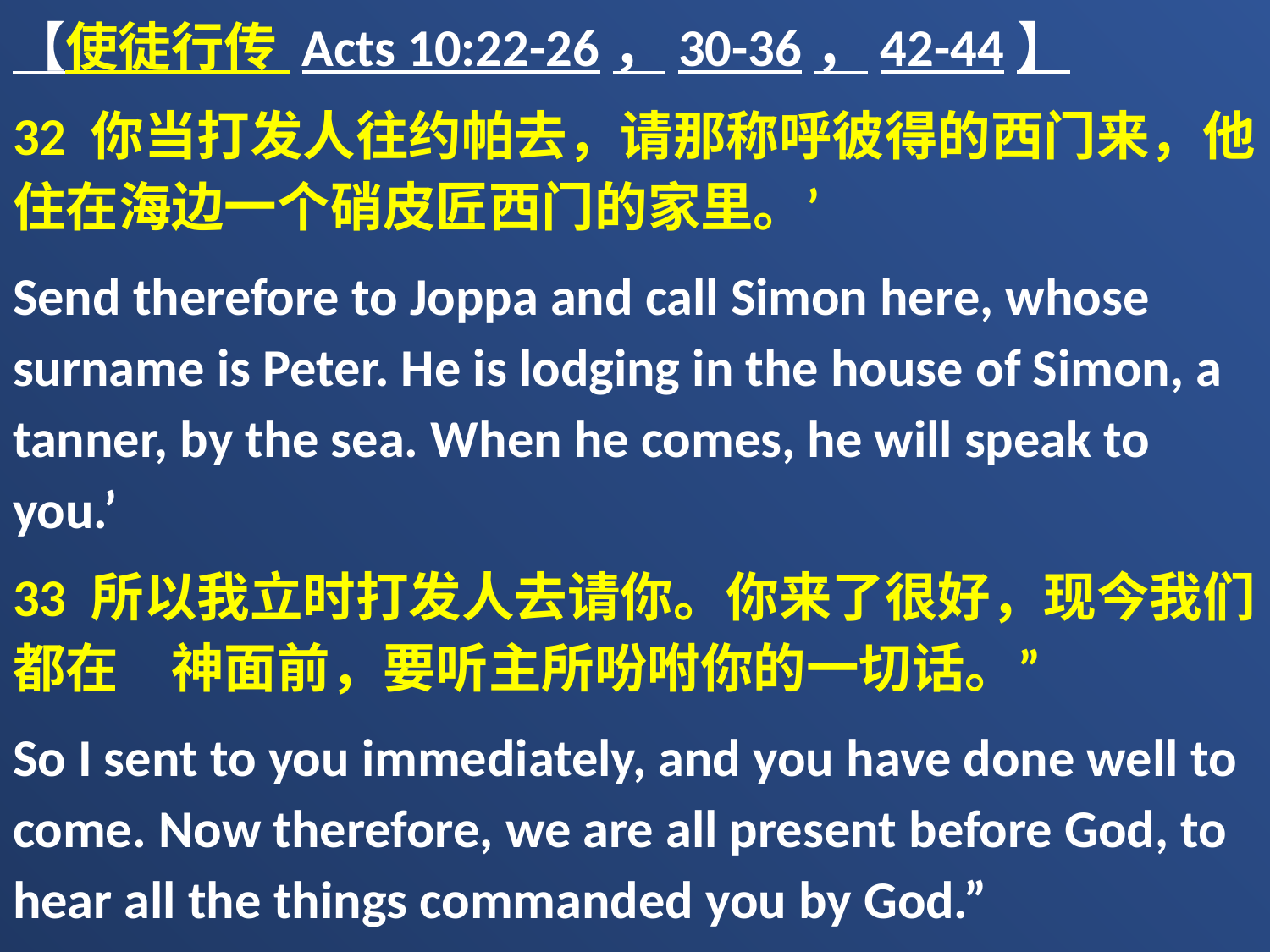

【使徒行传 Acts 10:22-26，30-36，42-44】
32 你当打发人往约帕去，请那称呼彼得的西门来，他住在海边一个硝皮匠西门的家里。’
Send therefore to Joppa and call Simon here, whose surname is Peter. He is lodging in the house of Simon, a tanner, by the sea. When he comes, he will speak to you.’
33 所以我立时打发人去请你。你来了很好，现今我们都在　神面前，要听主所吩咐你的一切话。”
So I sent to you immediately, and you have done well to come. Now therefore, we are all present before God, to hear all the things commanded you by God.”